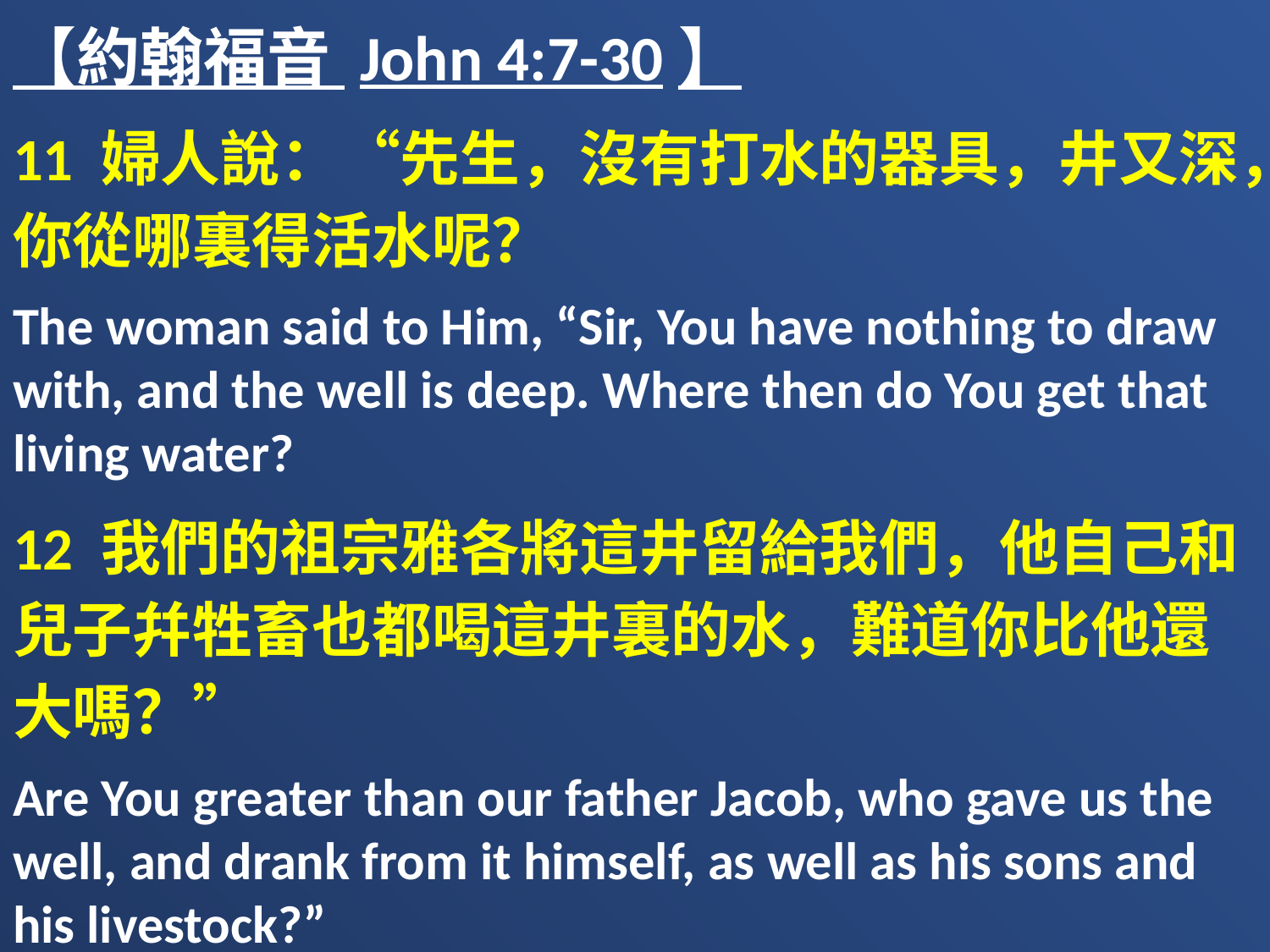

【約翰福音 John 4:7-30】
11 婦人說：“先生，沒有打水的器具，井又深，你從哪裏得活水呢？
The woman said to Him, “Sir, You have nothing to draw with, and the well is deep. Where then do You get that living water?
12 我們的祖宗雅各將這井留給我們，他自己和兒子幷牲畜也都喝這井裏的水，難道你比他還大嗎？”
Are You greater than our father Jacob, who gave us the well, and drank from it himself, as well as his sons and his livestock?”